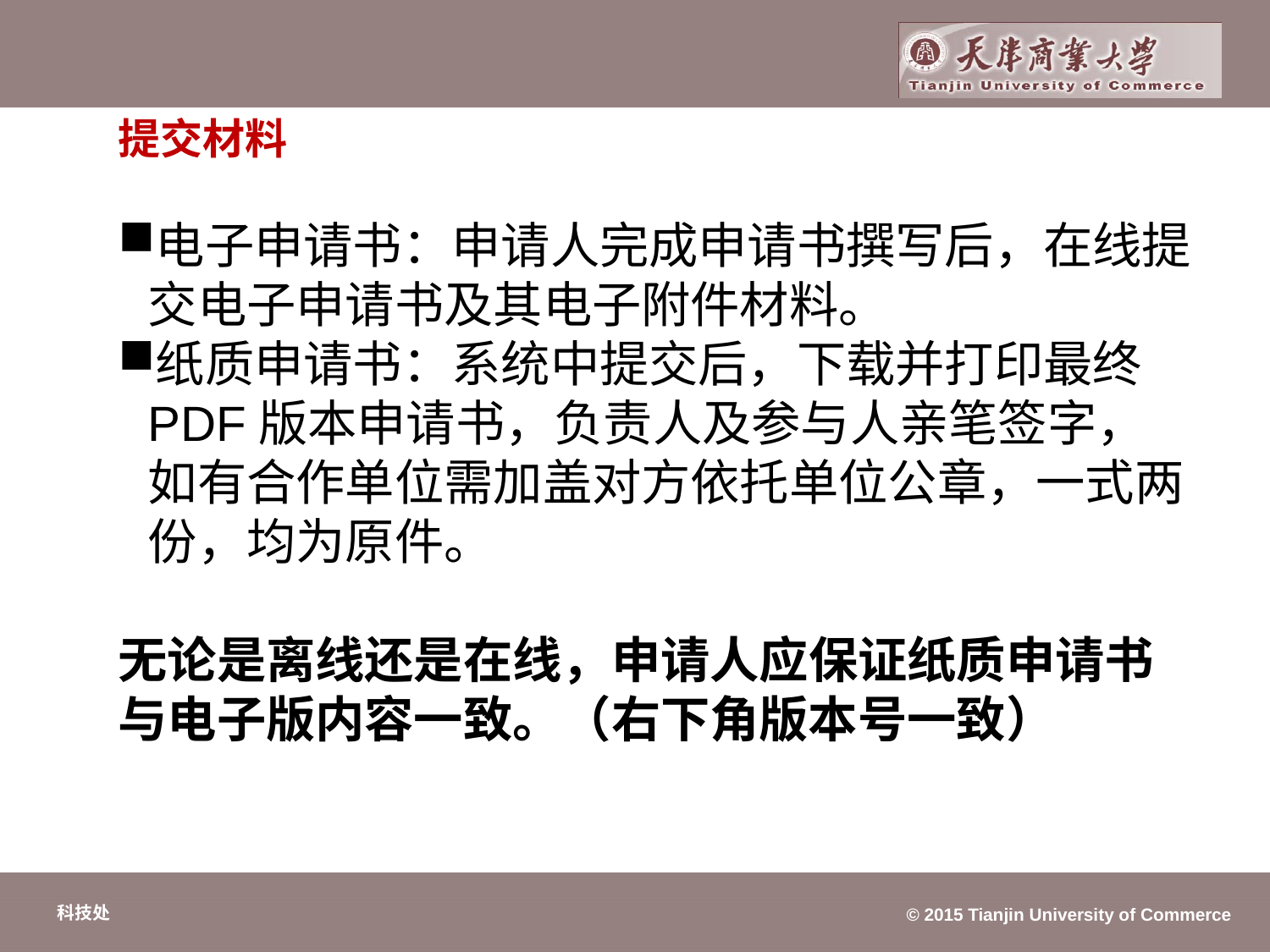

提交材料

电子申请书：申请人完成申请书撰写后，在线提交电子申请书及其电子附件材料。
纸质申请书：系统中提交后，下载并打印最终PDF版本申请书，负责人及参与人亲笔签字，如有合作单位需加盖对方依托单位公章，一式两份，均为原件。

无论是离线还是在线，申请人应保证纸质申请书与电子版内容一致。（右下角版本号一致）